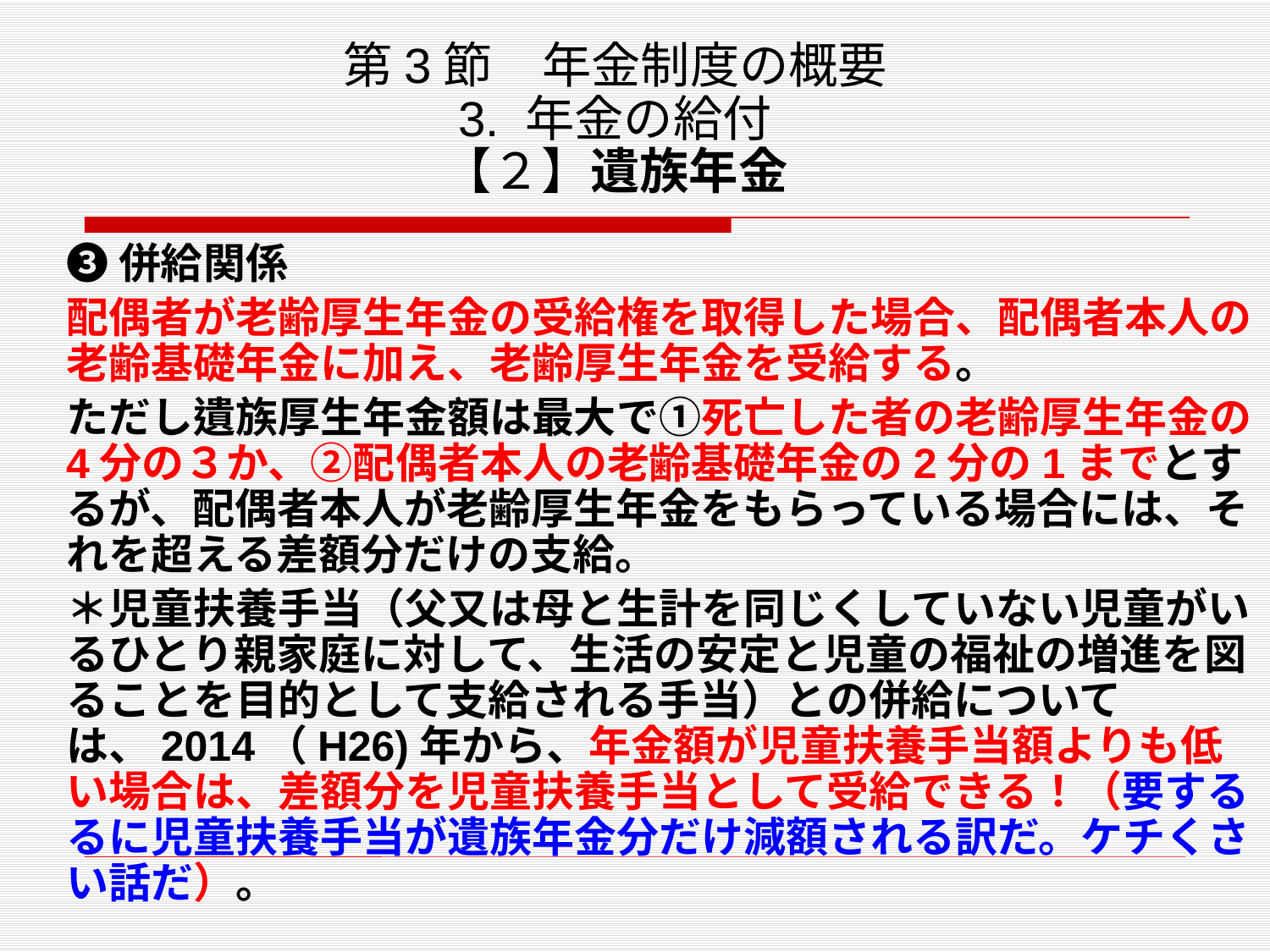

# 第3節　年金制度の概要 3. 年金の給付 【２】遺族年金
❸併給関係
配偶者が老齢厚生年金の受給権を取得した場合、配偶者本人の老齢基礎年金に加え、老齢厚生年金を受給する。
ただし遺族厚生年金額は最大で①死亡した者の老齢厚生年金の4分の３か、②配偶者本人の老齢基礎年金の2分の1までとするが、配偶者本人が老齢厚生年金をもらっている場合には、それを超える差額分だけの支給。
＊児童扶養手当（父又は母と生計を同じくしていない児童がいるひとり親家庭に対して、生活の安定と児童の福祉の増進を図ることを目的として支給される手当）との併給については、2014（H26)年から、年金額が児童扶養手当額よりも低い場合は、差額分を児童扶養手当として受給できる！（要するるに児童扶養手当が遺族年金分だけ減額される訳だ。ケチくさい話だ）。